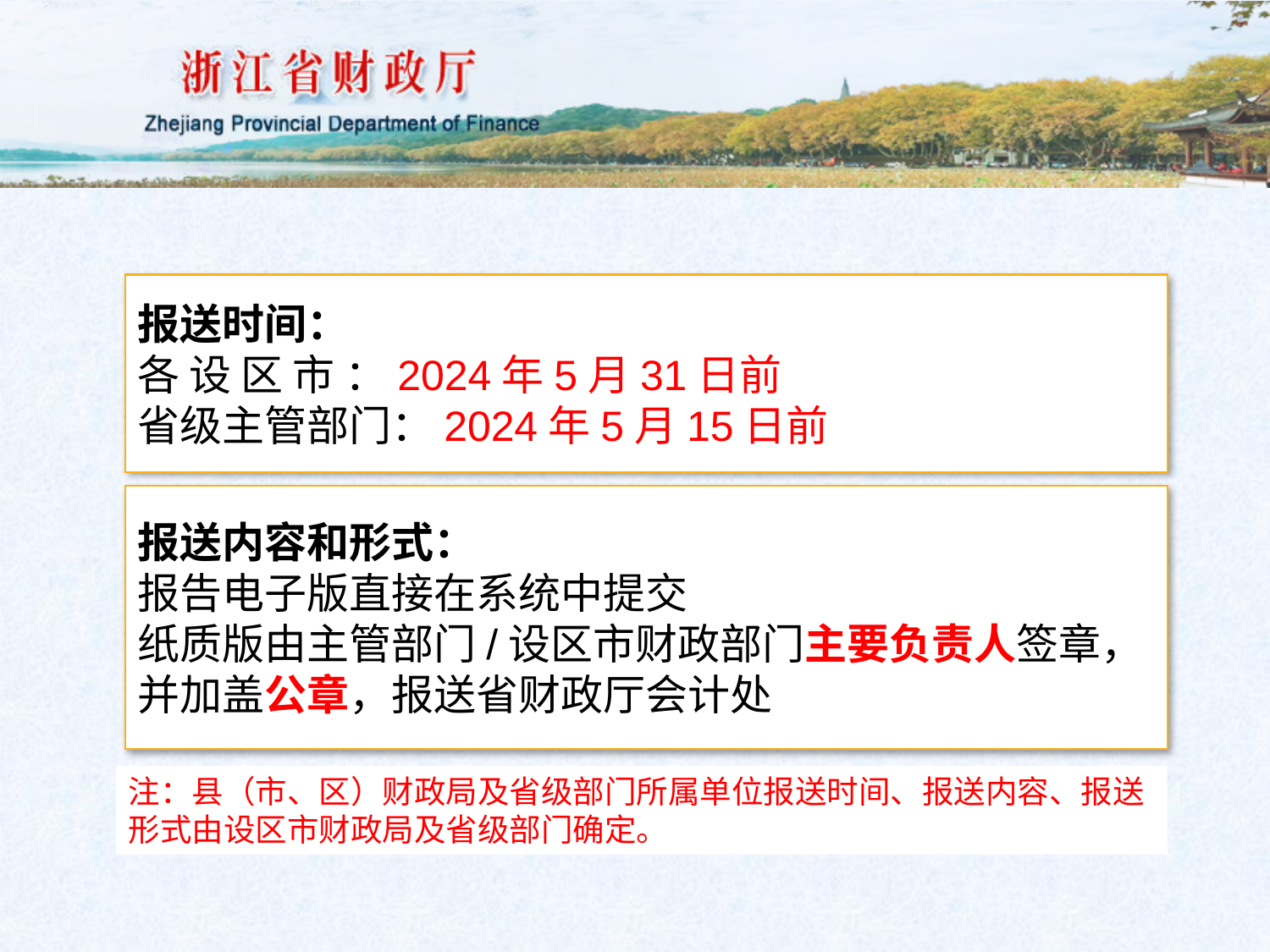

报送时间：
各 设 区 市 ：2024年5月31日前
省级主管部门：2024年5月15日前
报送内容和形式：
报告电子版直接在系统中提交
纸质版由主管部门/设区市财政部门主要负责人签章，并加盖公章，报送省财政厅会计处
注：县（市、区）财政局及省级部门所属单位报送时间、报送内容、报送形式由设区市财政局及省级部门确定。